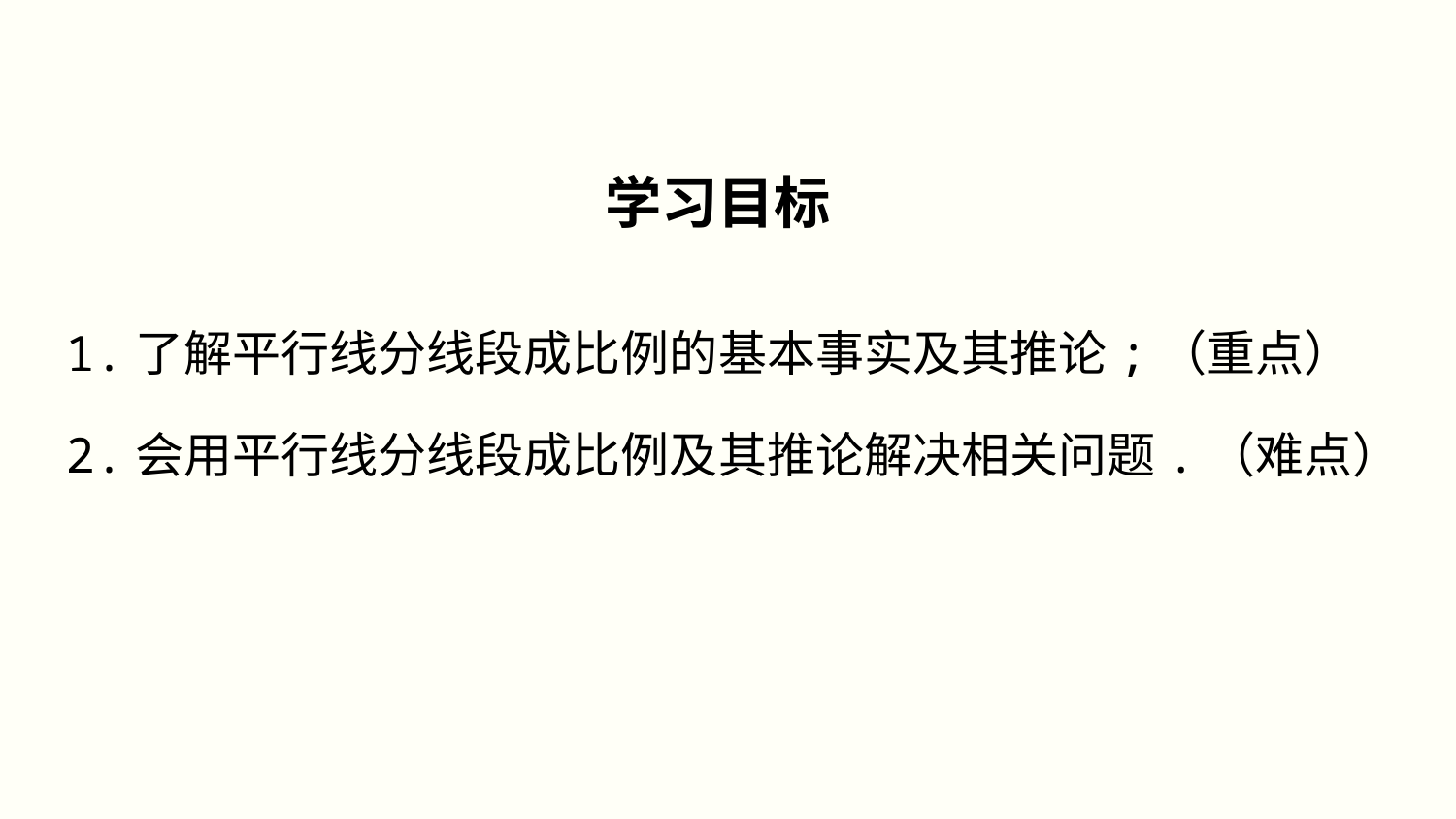

学习目标
1.了解平行线分线段成比例的基本事实及其推论;（重点）
2.会用平行线分线段成比例及其推论解决相关问题.（难点）